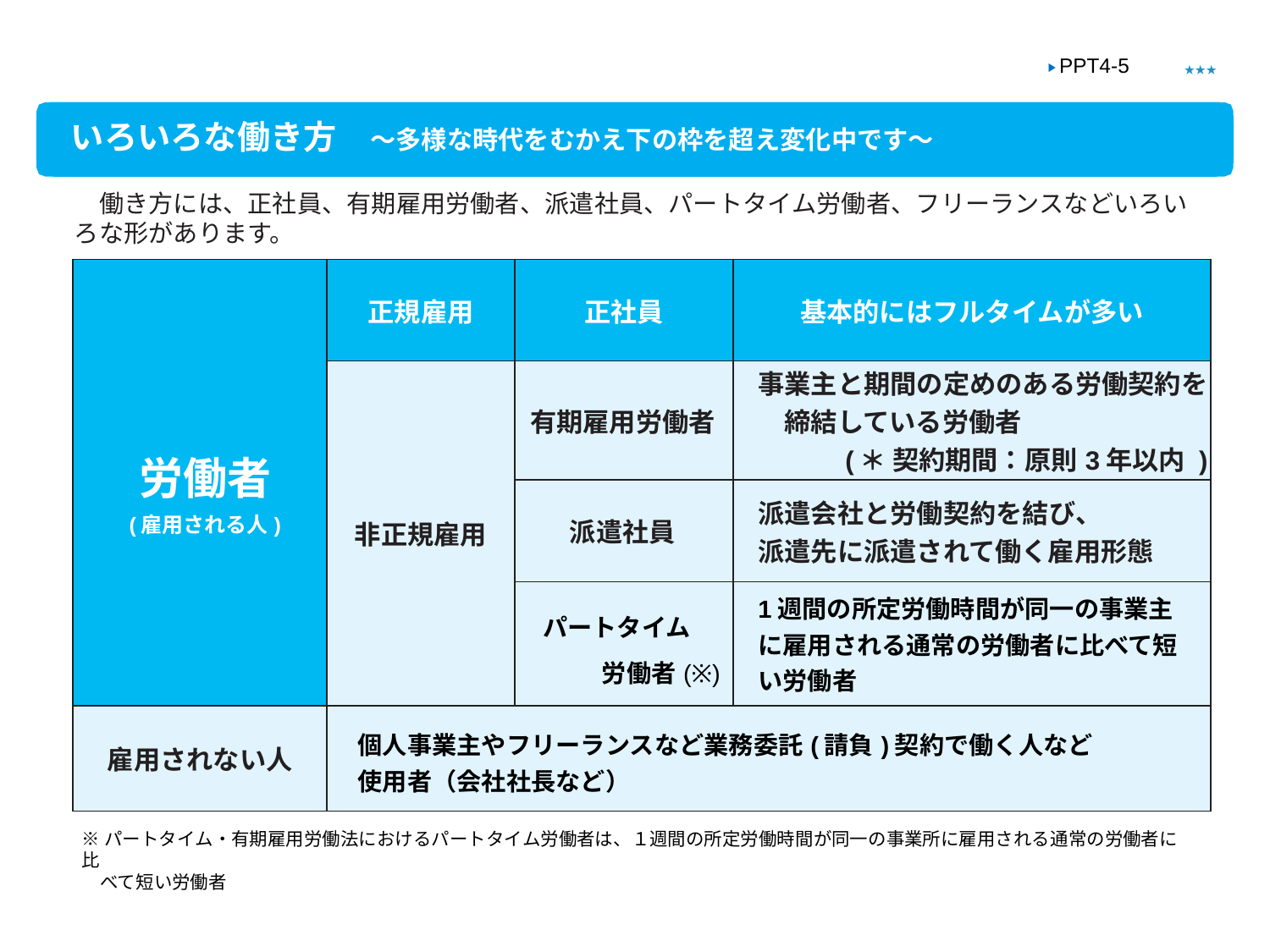

★★★
▶ PPT4-5

いろいろな働き方　～多様な時代をむかえ下の枠を超え変化中です～
　働き方には、正社員、有期雇用労働者、派遣社員、パートタイム労働者、フリーランスなどいろいろな形があります。
|  | 正規雇用 | 正社員 | 基本的にはフルタイムが多い |
| --- | --- | --- | --- |
| 労働者 (雇用される人) | 非正規雇用 | 有期雇用労働者 | 事業主と期間の定めのある労働契約を　締結している労働者　　　　　　　　　　(＊ 契約期間：原則3年以内 ) |
|  |  | 派遣社員 | 派遣会社と労働契約を結び、 派遣先に派遣されて働く雇用形態 |
|  |  | パートタイム　　労働者(※) | 1週間の所定労働時間が同一の事業主　に雇用される通常の労働者に比べて短　い労働者 |
| 雇用されない人 | 個人事業主やフリーランスなど業務委託(請負)契約で働く人など 使用者（会社社長など） |  |  |
※パートタイム・有期雇用労働法におけるパートタイム労働者は、１週間の所定労働時間が同一の事業所に雇用される通常の労働者に比
　べて短い労働者